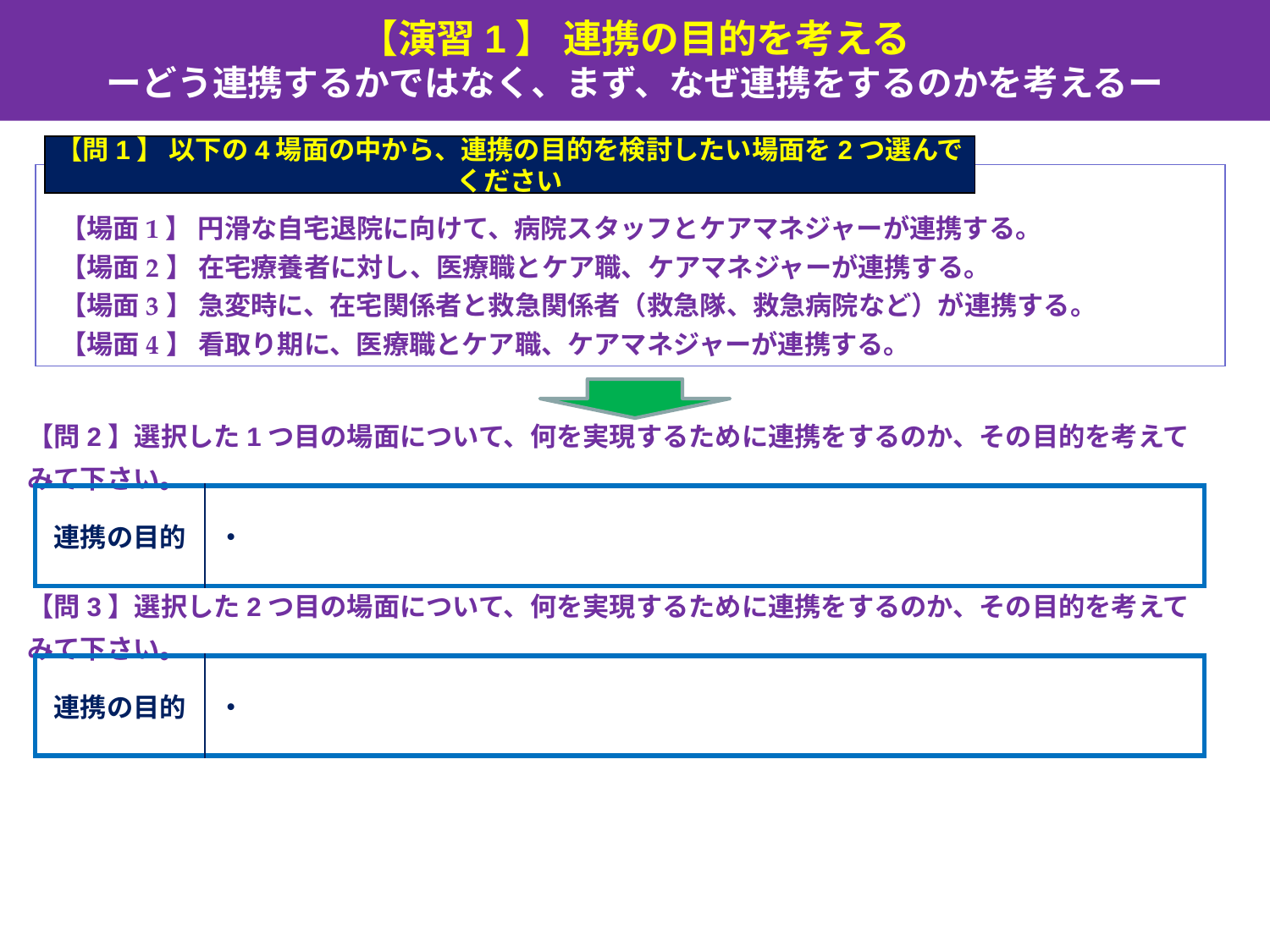

【演習1】 連携の目的を考える
ーどう連携するかではなく、まず、なぜ連携をするのかを考えるー
【問1】 以下の4場面の中から、連携の目的を検討したい場面を2つ選んでください
【場面1】 円滑な自宅退院に向けて、病院スタッフとケアマネジャーが連携する。
【場面2】 在宅療養者に対し、医療職とケア職、ケアマネジャーが連携する。
【場面3】 急変時に、在宅関係者と救急関係者（救急隊、救急病院など）が連携する。
【場面4】 看取り期に、医療職とケア職、ケアマネジャーが連携する。

【問2】選択した1つ目の場面について、何を実現するために連携をするのか、その目的を考えてみて下さい。
| 連携の目的 | ・ |
| --- | --- |
【問3】選択した2つ目の場面について、何を実現するために連携をするのか、その目的を考えてみて下さい。
| 連携の目的 | ・ |
| --- | --- |